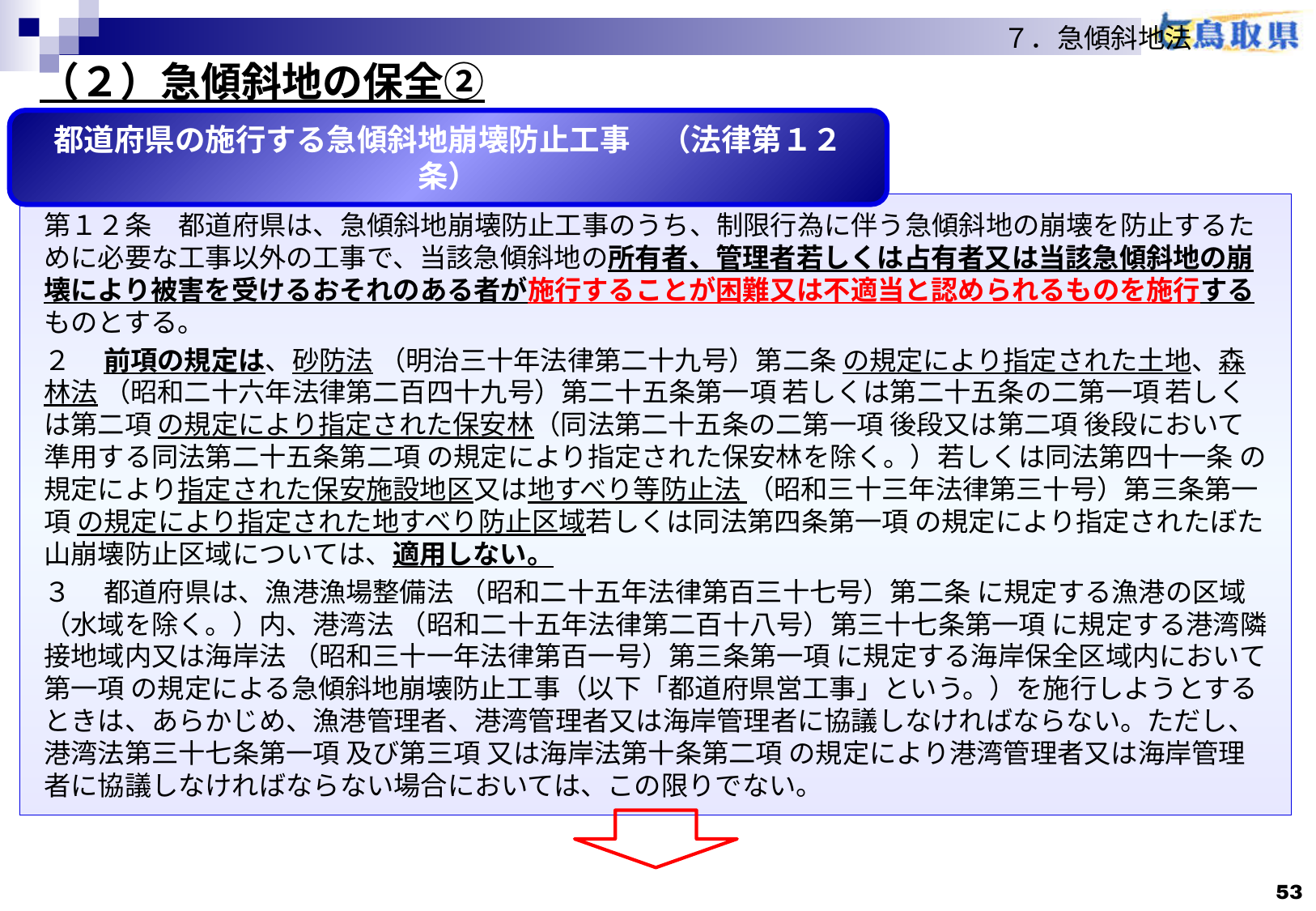

７．急傾斜地法
（２）急傾斜地の保全②
都道府県の施行する急傾斜地崩壊防止工事　（法律第１２条）
第１２条　都道府県は、急傾斜地崩壊防止工事のうち、制限行為に伴う急傾斜地の崩壊を防止するために必要な工事以外の工事で、当該急傾斜地の所有者、管理者若しくは占有者又は当該急傾斜地の崩壊により被害を受けるおそれのある者が施行することが困難又は不適当と認められるものを施行するものとする。
２ 　前項の規定は、砂防法 （明治三十年法律第二十九号）第二条 の規定により指定された土地、森林法 （昭和二十六年法律第二百四十九号）第二十五条第一項 若しくは第二十五条の二第一項 若しくは第二項 の規定により指定された保安林（同法第二十五条の二第一項 後段又は第二項 後段において準用する同法第二十五条第二項 の規定により指定された保安林を除く。）若しくは同法第四十一条 の規定により指定された保安施設地区又は地すべり等防止法 （昭和三十三年法律第三十号）第三条第一項 の規定により指定された地すべり防止区域若しくは同法第四条第一項 の規定により指定されたぼた山崩壊防止区域については、適用しない。
３ 　都道府県は、漁港漁場整備法 （昭和二十五年法律第百三十七号）第二条 に規定する漁港の区域（水域を除く。）内、港湾法 （昭和二十五年法律第二百十八号）第三十七条第一項 に規定する港湾隣接地域内又は海岸法 （昭和三十一年法律第百一号）第三条第一項 に規定する海岸保全区域内において第一項 の規定による急傾斜地崩壊防止工事（以下「都道府県営工事」という。）を施行しようとするときは、あらかじめ、漁港管理者、港湾管理者又は海岸管理者に協議しなければならない。ただし、港湾法第三十七条第一項 及び第三項 又は海岸法第十条第二項 の規定により港湾管理者又は海岸管理者に協議しなければならない場合においては、この限りでない。

53